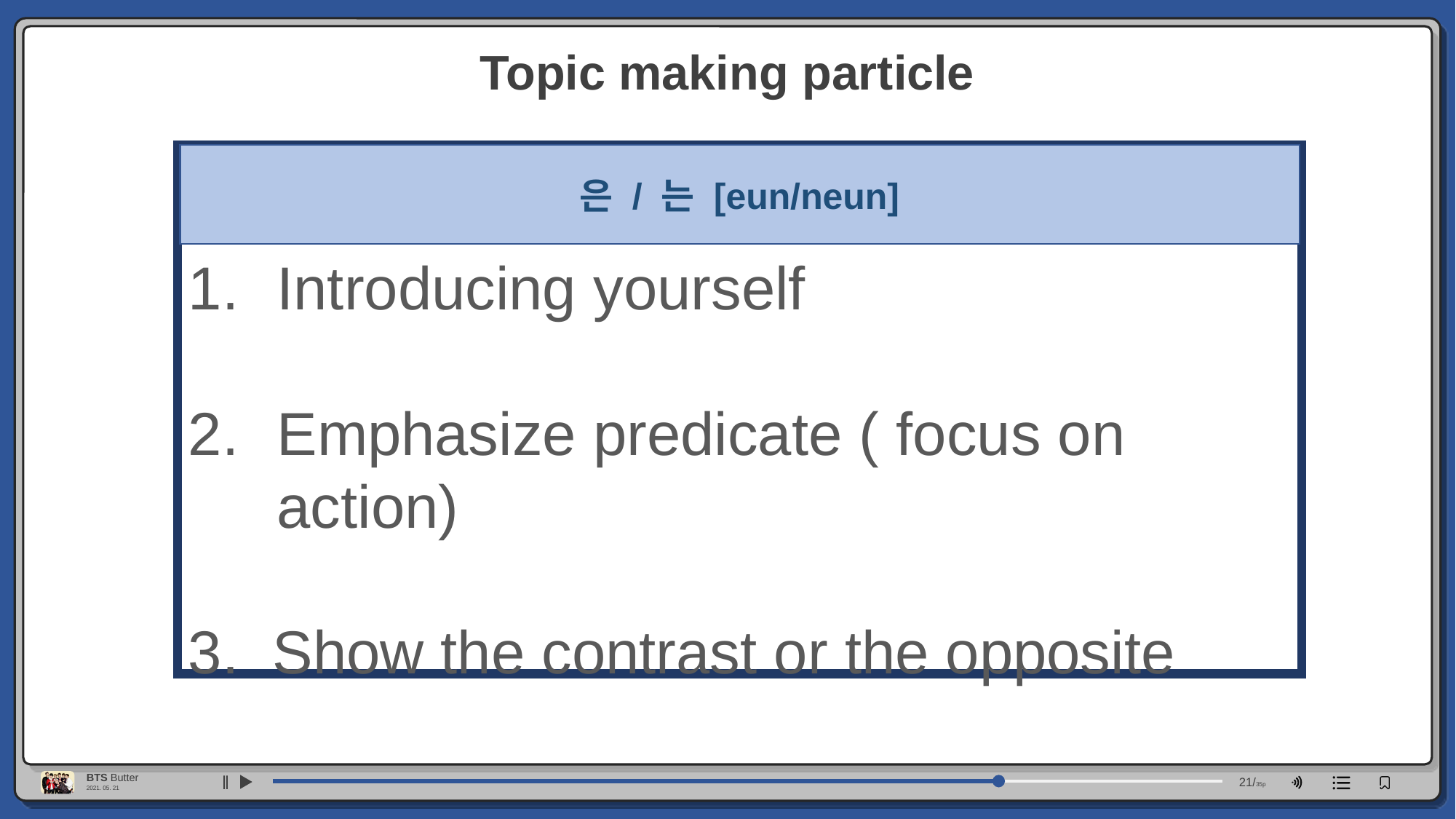

Topic making particle
BTS Butter
2021. 05. 21
21/35p

은 / 는 [eun/neun]

Introducing yourself

Emphasize predicate ( focus on action)

3.  Show the contrast or the opposite